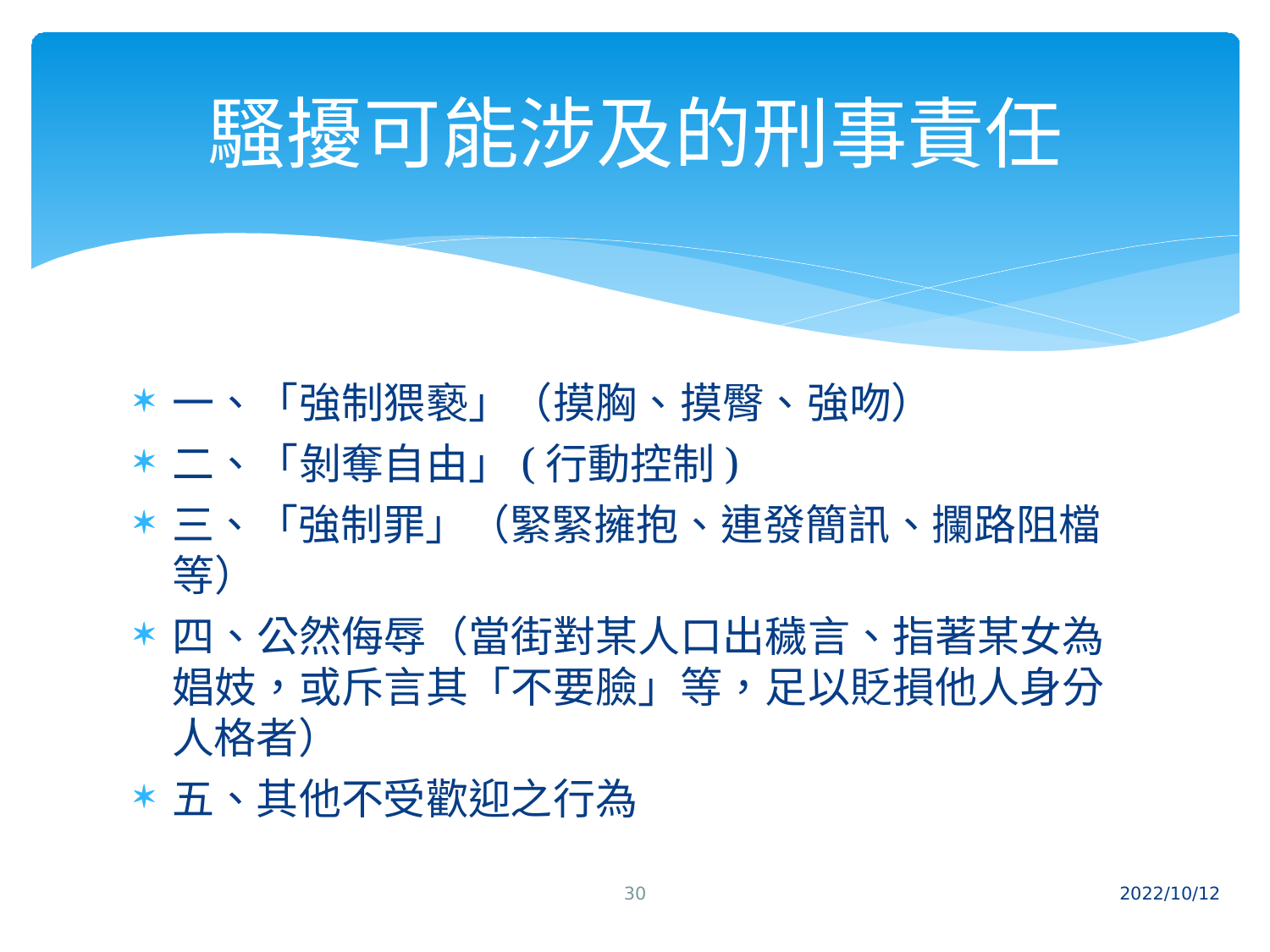

# 騷擾可能涉及的刑事責任
一、「強制猥褻」（摸胸、摸臀、強吻）
二、「剝奪自由」(行動控制)
三、「強制罪」（緊緊擁抱、連發簡訊、攔路阻檔
等）
四、公然侮辱（當街對某人口出穢言、指著某女為 娼妓，或斥言其「不要臉」等，足以貶損他人身分 人格者）
五、其他不受歡迎之行為
30
2022/10/12